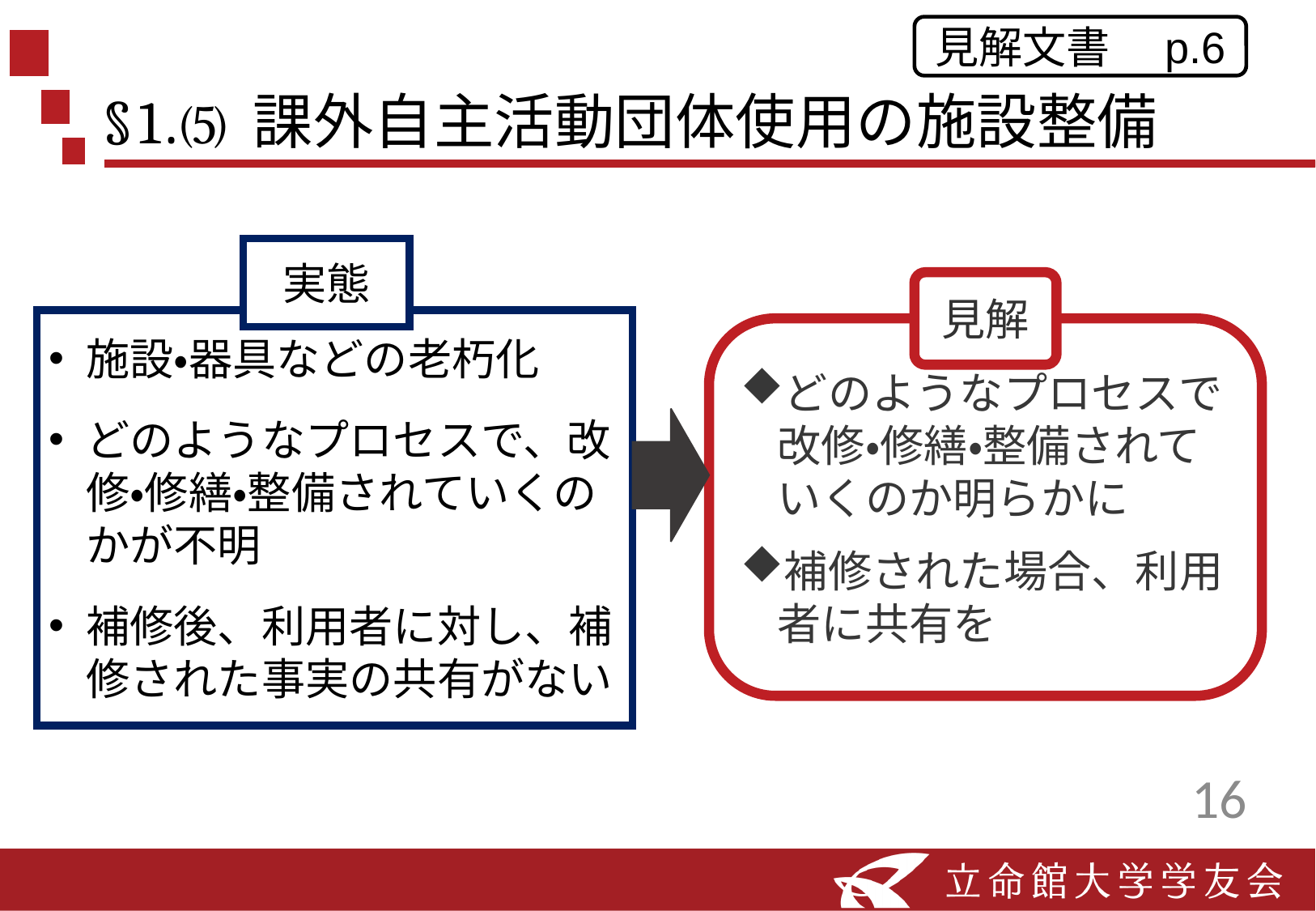

見解文書　p.6
# §1.⑸課外自主活動団体使用の施設整備
実態
施設・器具などの老朽化

どのようなプロセスで、改修・修繕・整備されていくのかが不明

補修後、利用者に対し、補修された事実の共有がない
見解
どのようなプロセスで改修・修繕・整備されていくのか明らかに

補修された場合、利用者に共有を

16